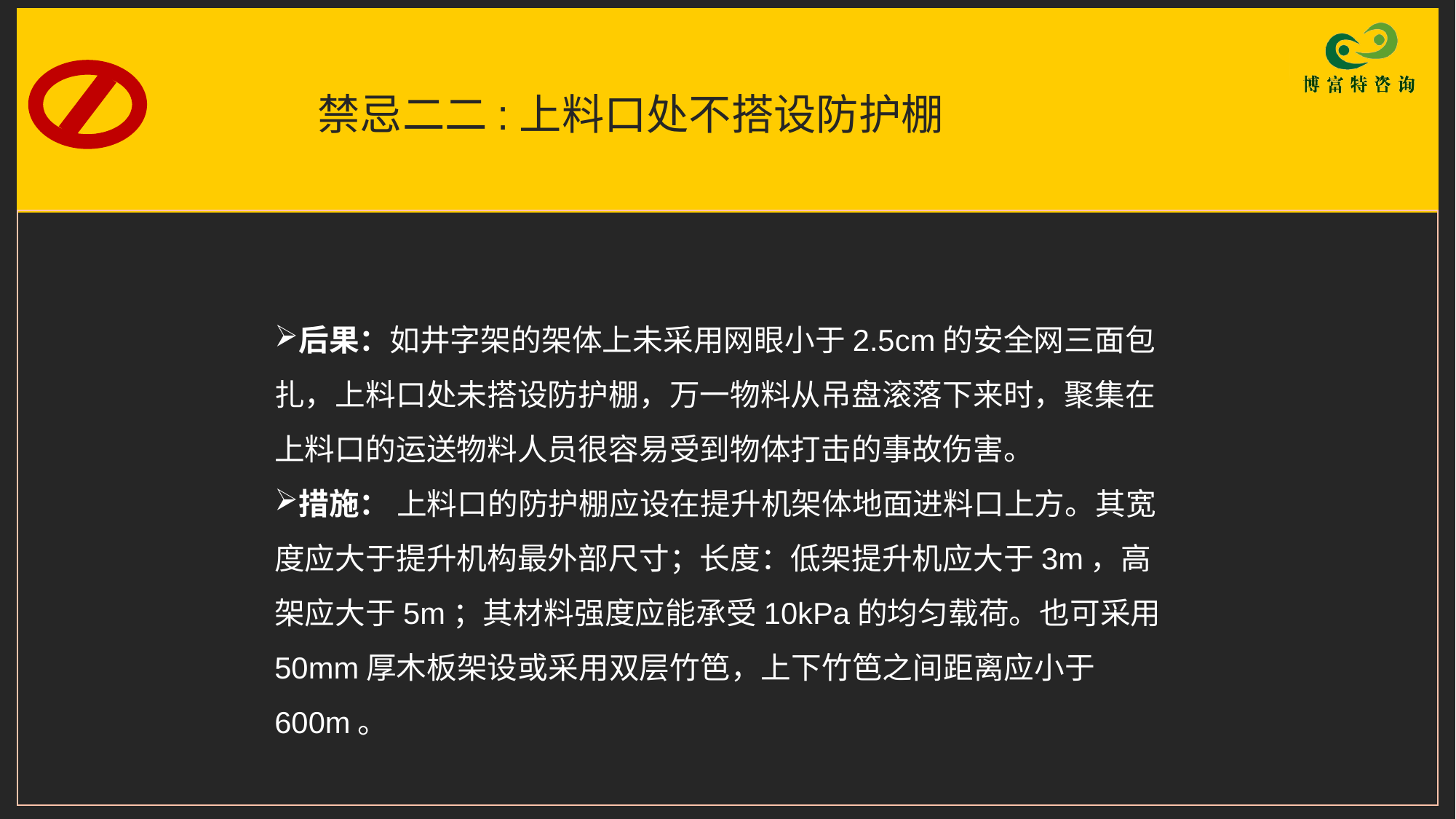

# 禁忌二二:上料口处不搭设防护棚
后果：如井字架的架体上未采用网眼小于2.5cm的安全网三面包扎，上料口处未搭设防护棚，万一物料从吊盘滚落下来时，聚集在上料口的运送物料人员很容易受到物体打击的事故伤害。
措施： 上料口的防护棚应设在提升机架体地面进料口上方。其宽度应大于提升机构最外部尺寸；长度：低架提升机应大于3m，高架应大于5m；其材料强度应能承受10kPa的均匀载荷。也可采用50mm厚木板架设或采用双层竹笆，上下竹笆之间距离应小于600m。